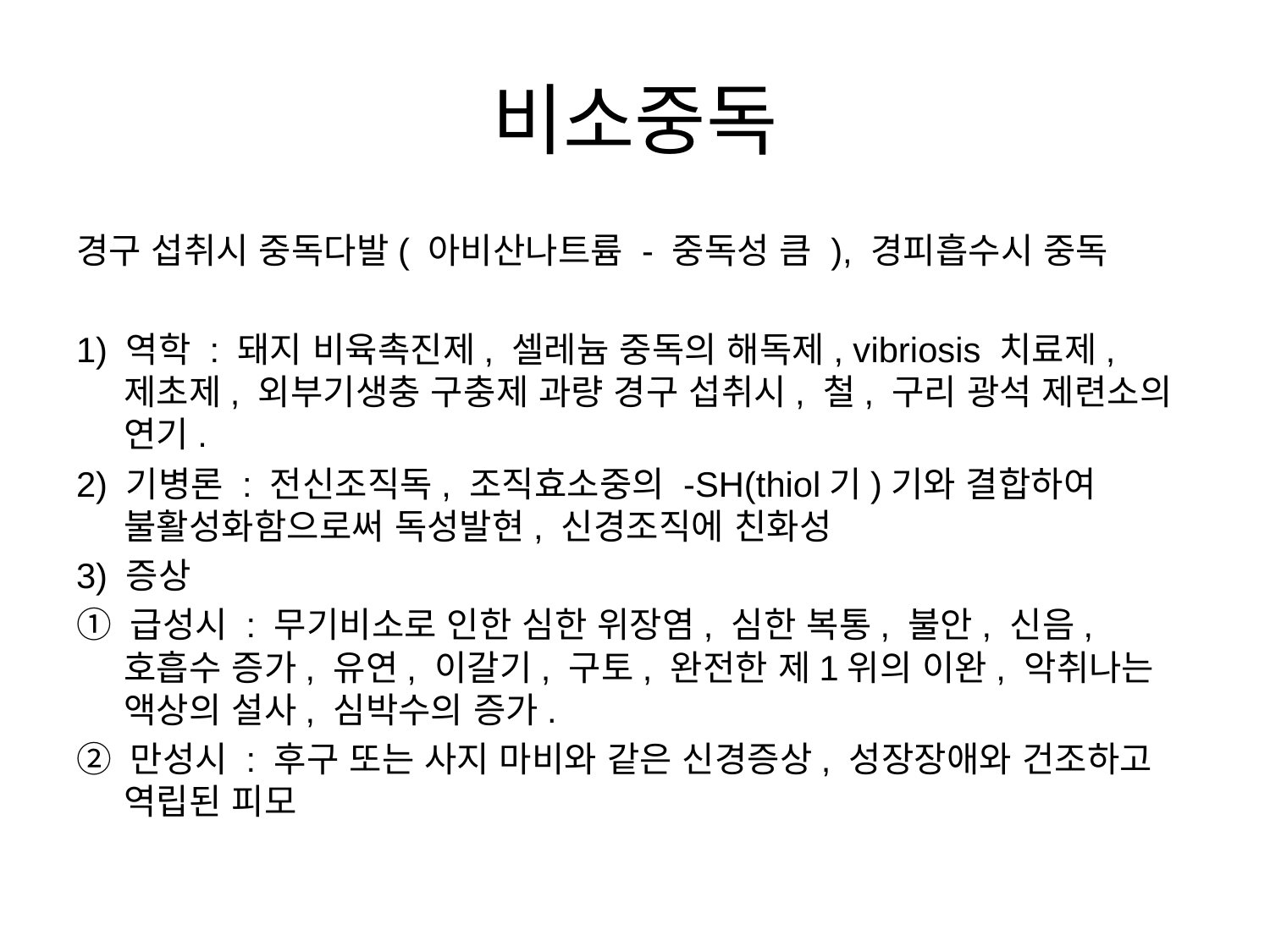

# 비소중독
경구 섭취시 중독다발( 아비산나트륨 - 중독성 큼 ), 경피흡수시 중독

1) 역학 : 돼지 비육촉진제, 셀레늄 중독의 해독제, vibriosis 치료제, 제초제, 외부기생충 구충제 과량 경구 섭취시, 철, 구리 광석 제련소의 연기.
2) 기병론 : 전신조직독, 조직효소중의 -SH(thiol기)기와 결합하여 불활성화함으로써 독성발현, 신경조직에 친화성
3) 증상
① 급성시 : 무기비소로 인한 심한 위장염, 심한 복통, 불안, 신음, 호흡수 증가, 유연, 이갈기, 구토, 완전한 제1위의 이완, 악취나는 액상의 설사, 심박수의 증가.
② 만성시 : 후구 또는 사지 마비와 같은 신경증상, 성장장애와 건조하고 역립된 피모